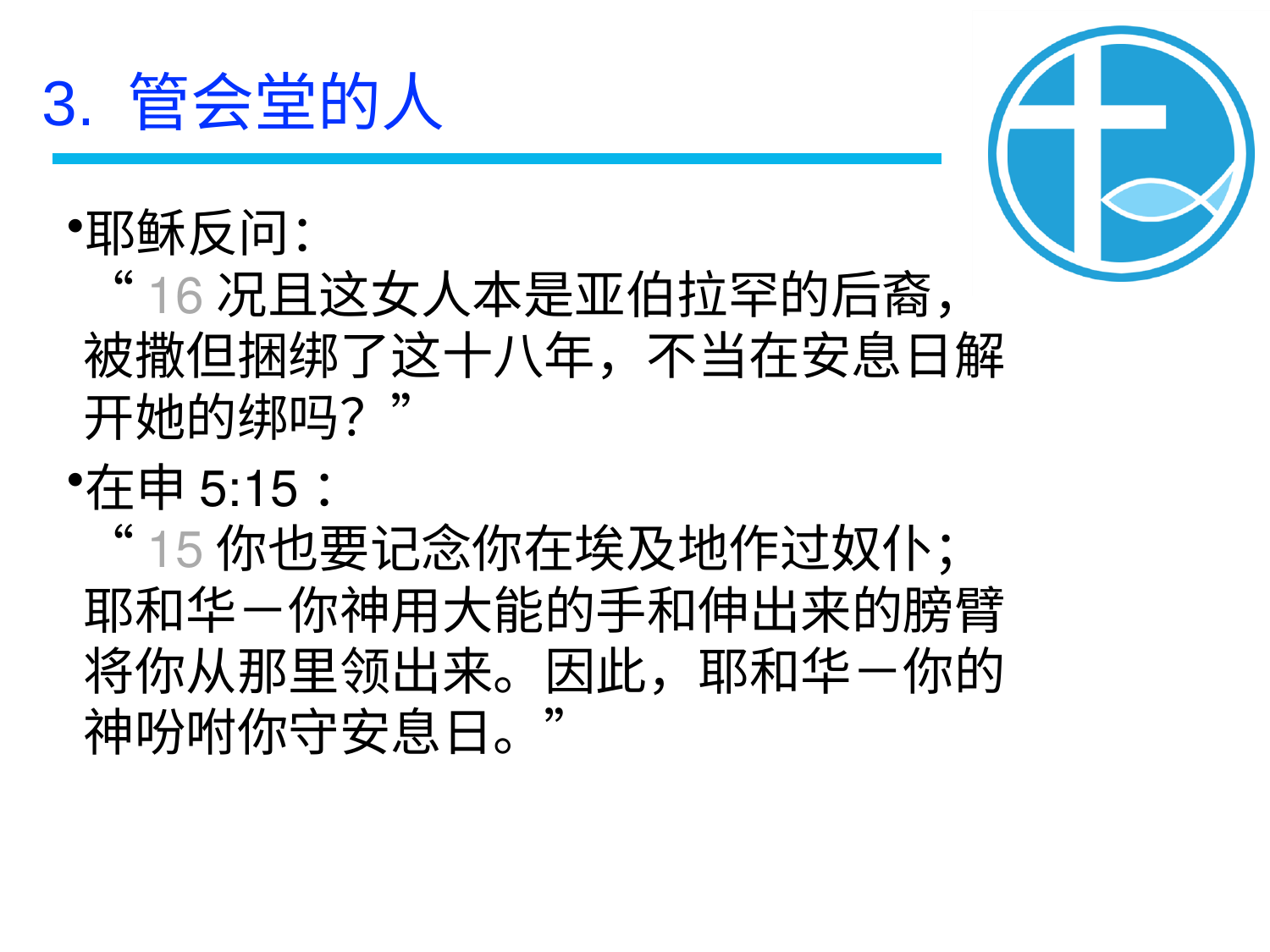

3. 管会堂的人
耶稣反问：
“16况且这女人本是亚伯拉罕的后裔，被撒但捆绑了这十八年，不当在安息日解开她的绑吗？”
在申5:15：
“15你也要记念你在埃及地作过奴仆；耶和华－你神用大能的手和伸出来的膀臂将你从那里领出来。因此，耶和华－你的神吩咐你守安息日。”